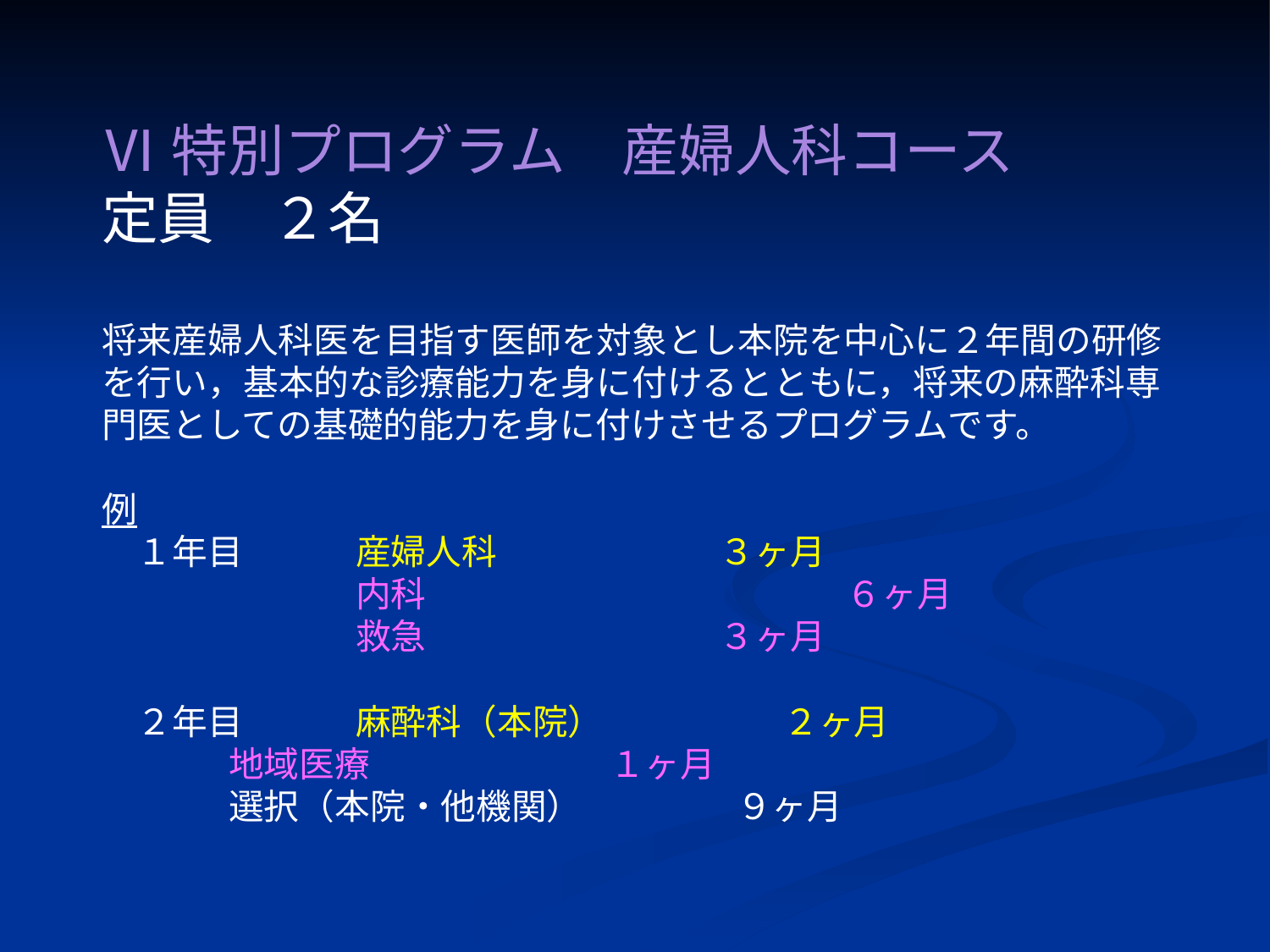

Ⅵ特別プログラム　産婦人科コース
定員　２名

将来産婦人科医を目指す医師を対象とし本院を中心に２年間の研修を行い，基本的な診療能力を身に付けるとともに，将来の麻酔科専門医としての基礎的能力を身に付けさせるプログラムです。

例
　１年目	産婦人科	              ３ヶ月
　　　　　	内科　　　　　　	              ６ヶ月
　　　　　	救急	　　 	              ３ヶ月

　２年目	麻酔科（本院）　　              ２ヶ月
	地域医療　　　      	１ヶ月
	選択（本院・他機関） 　　　	９ヶ月